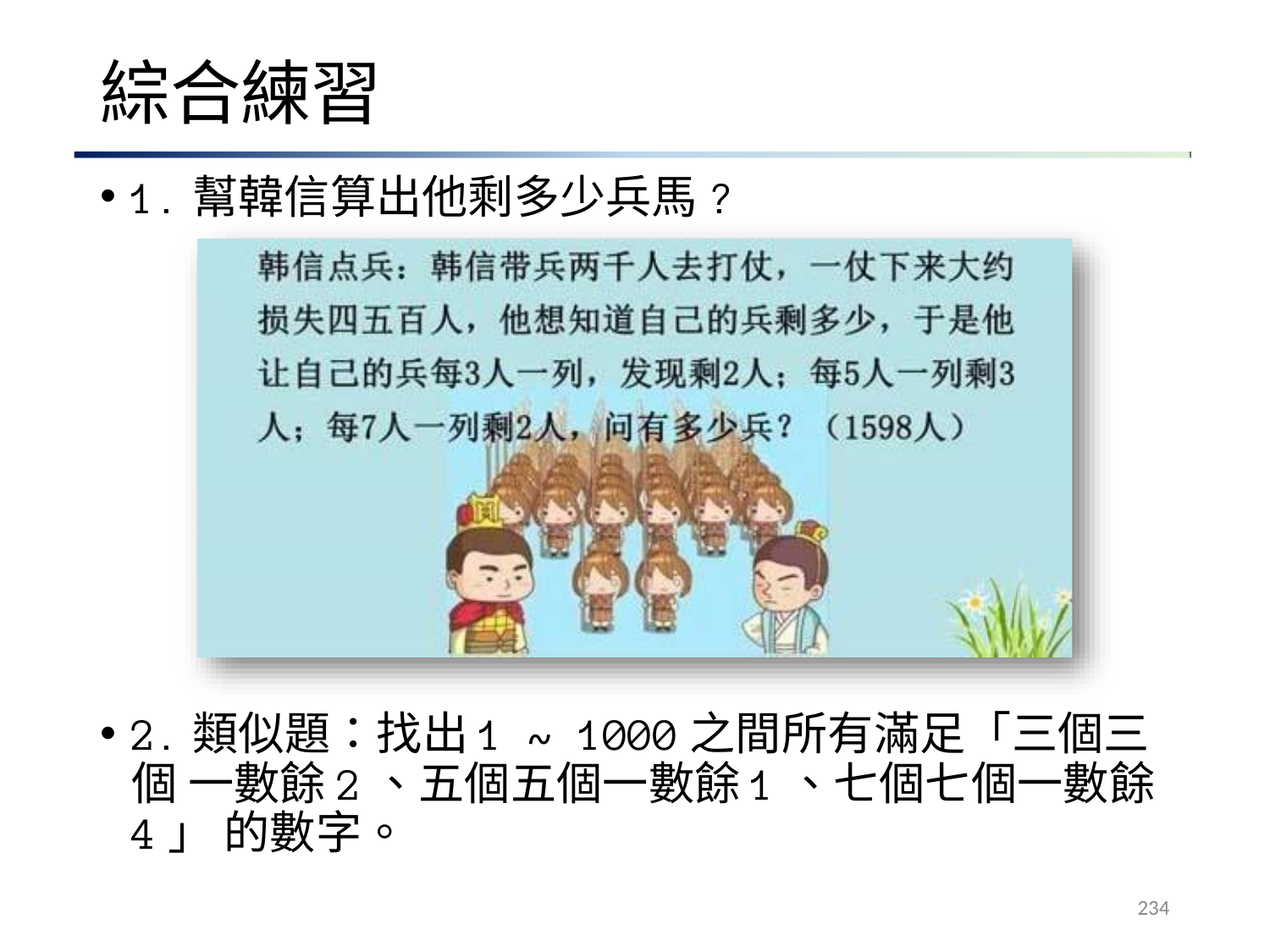

# 綜合練習
1.幫韓信算出他剩多少兵馬?

2.類似題：找出1 ~ 1000之間所有滿足「三個三個 一數餘2、五個五個一數餘1、七個七個一數餘4」 的數字。
234